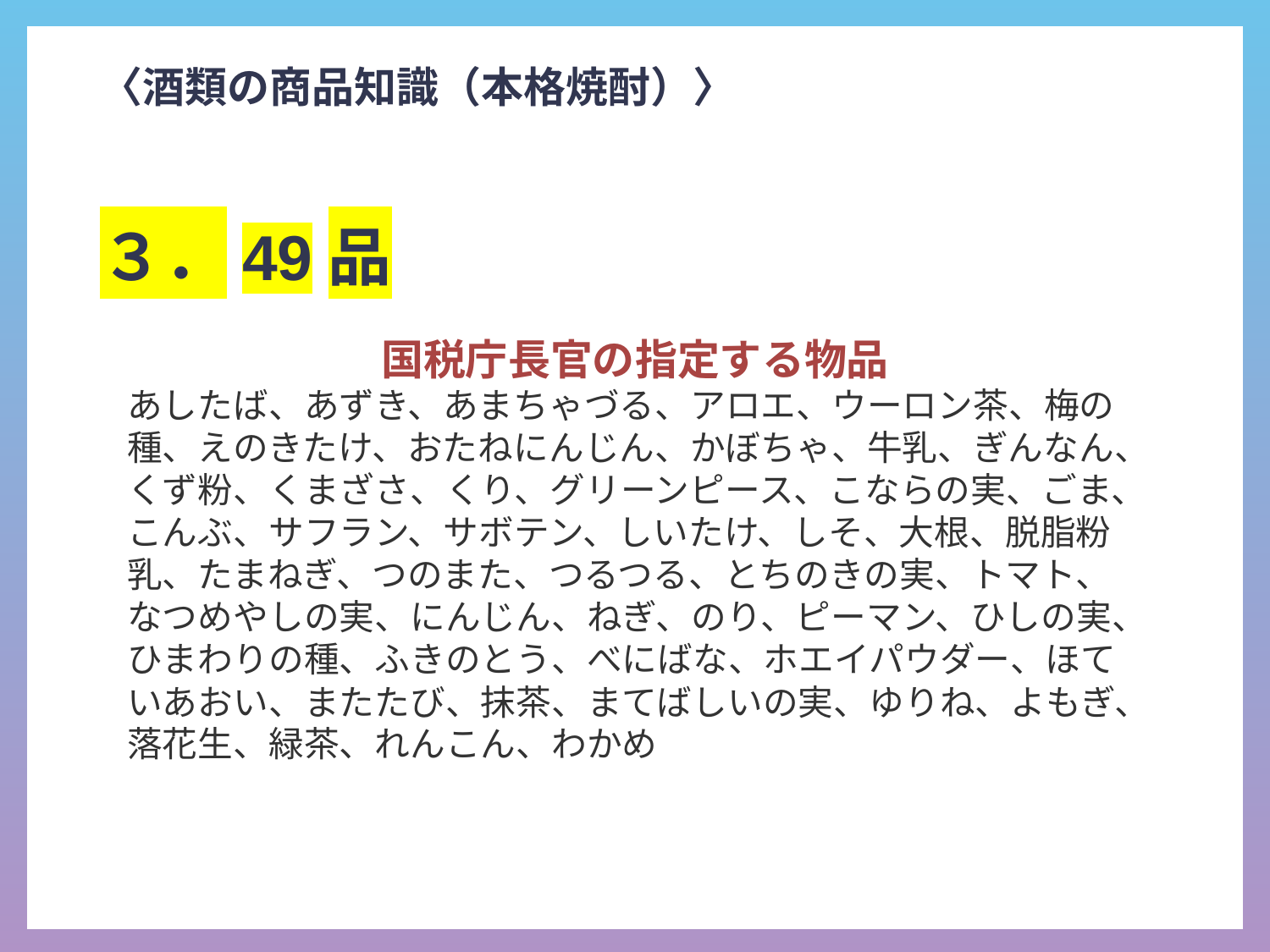

# 〈酒類の商品知識（本格焼酎）〉
３．49品
国税庁長官の指定する物品
あしたば、あずき、あまちゃづる、アロエ、ウーロン茶、梅の種、えのきたけ、おたねにんじん、かぼちゃ、牛乳、ぎんなん、くず粉、くまざさ、くり、グリーンピース、こならの実、ごま、こんぶ、サフラン、サボテン、しいたけ、しそ、大根、脱脂粉乳、たまねぎ、つのまた、つるつる、とちのきの実、トマト、なつめやしの実、にんじん、ねぎ、のり、ピーマン、ひしの実、ひまわりの種、ふきのとう、べにばな、ホエイパウダー、ほていあおい、またたび、抹茶、まてばしいの実、ゆりね、よもぎ、落花生、緑茶、れんこん、わかめ